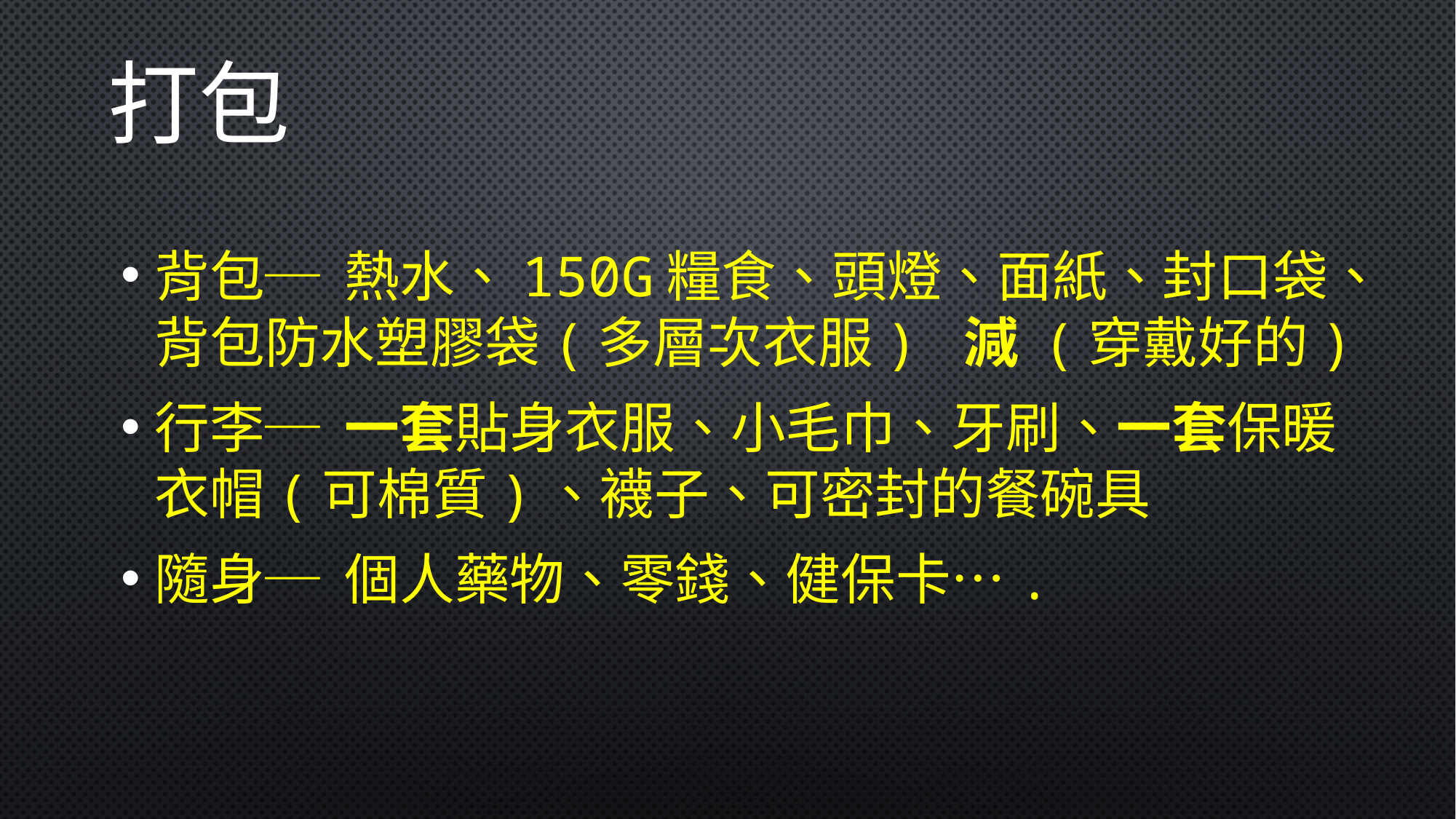

# 打包
背包─  熱水、150g糧食、頭燈、面紙、封口袋、背包防水塑膠袋(多層次衣服) 減 (穿戴好的)
行李─  一套貼身衣服、小毛巾、牙刷、一套保暖衣帽(可棉質)、襪子、可密封的餐碗具
隨身─  個人藥物、零錢、健保卡….